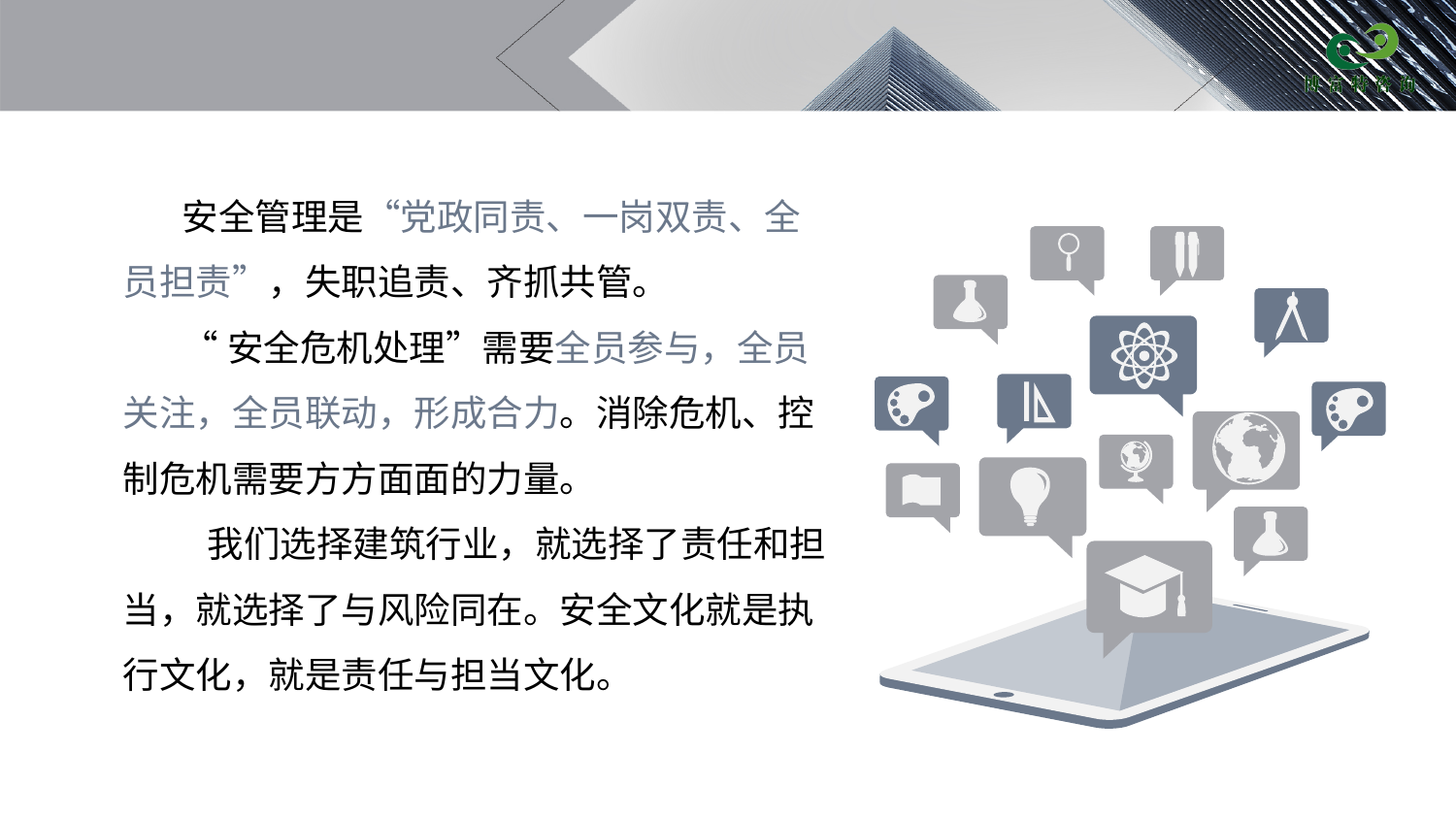

安全管理是“党政同责、一岗双责、全员担责”，失职追责、齐抓共管。
“安全危机处理”需要全员参与，全员关注，全员联动，形成合力。消除危机、控制危机需要方方面面的力量。
  我们选择建筑行业，就选择了责任和担当，就选择了与风险同在。安全文化就是执行文化，就是责任与担当文化。